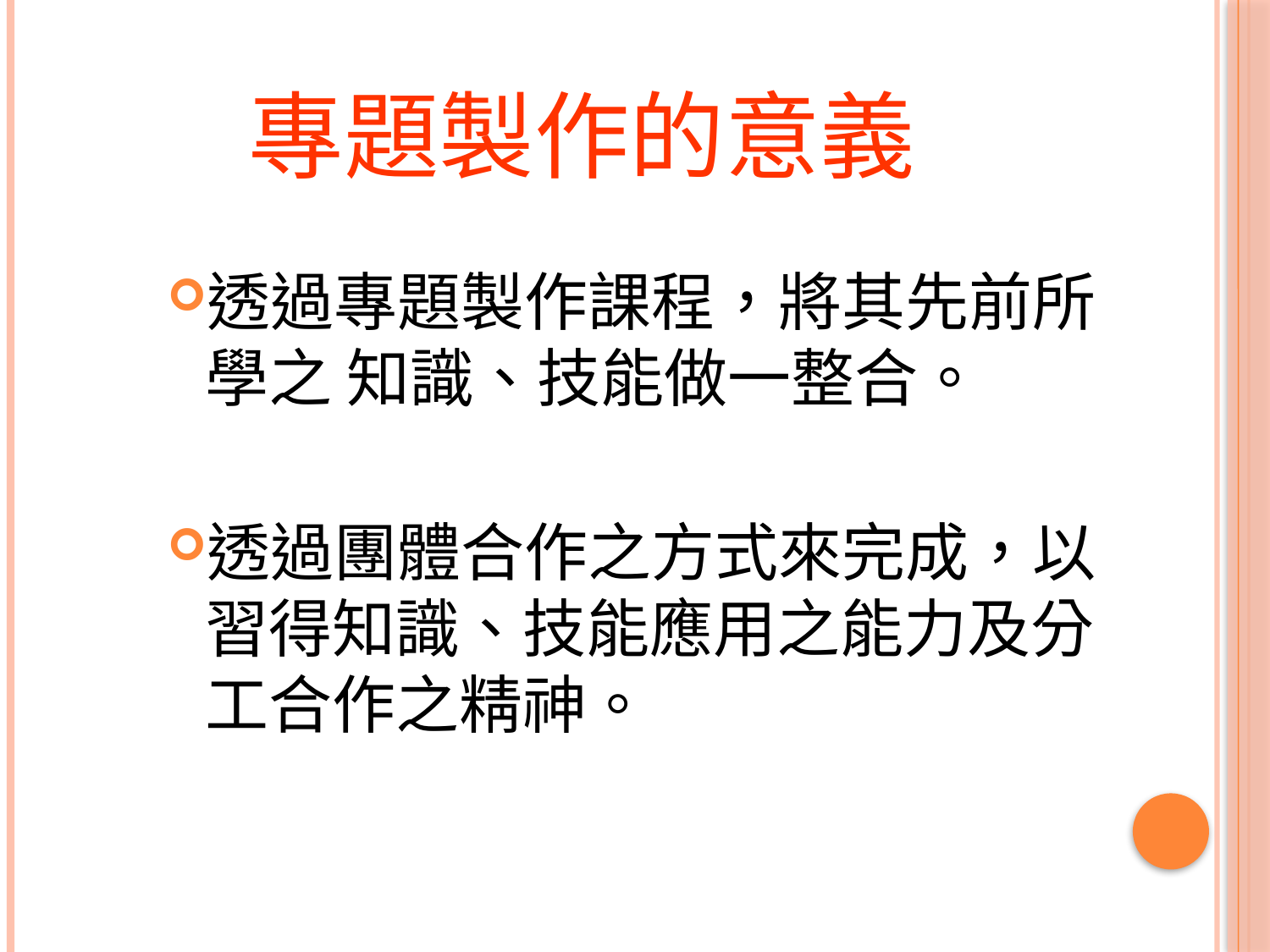

# 專題製作的意義
透過專題製作課程，將其先前所學之 知識、技能做一整合。

透過團體合作之方式來完成，以 習得知識、技能應用之能力及分工合作之精神。